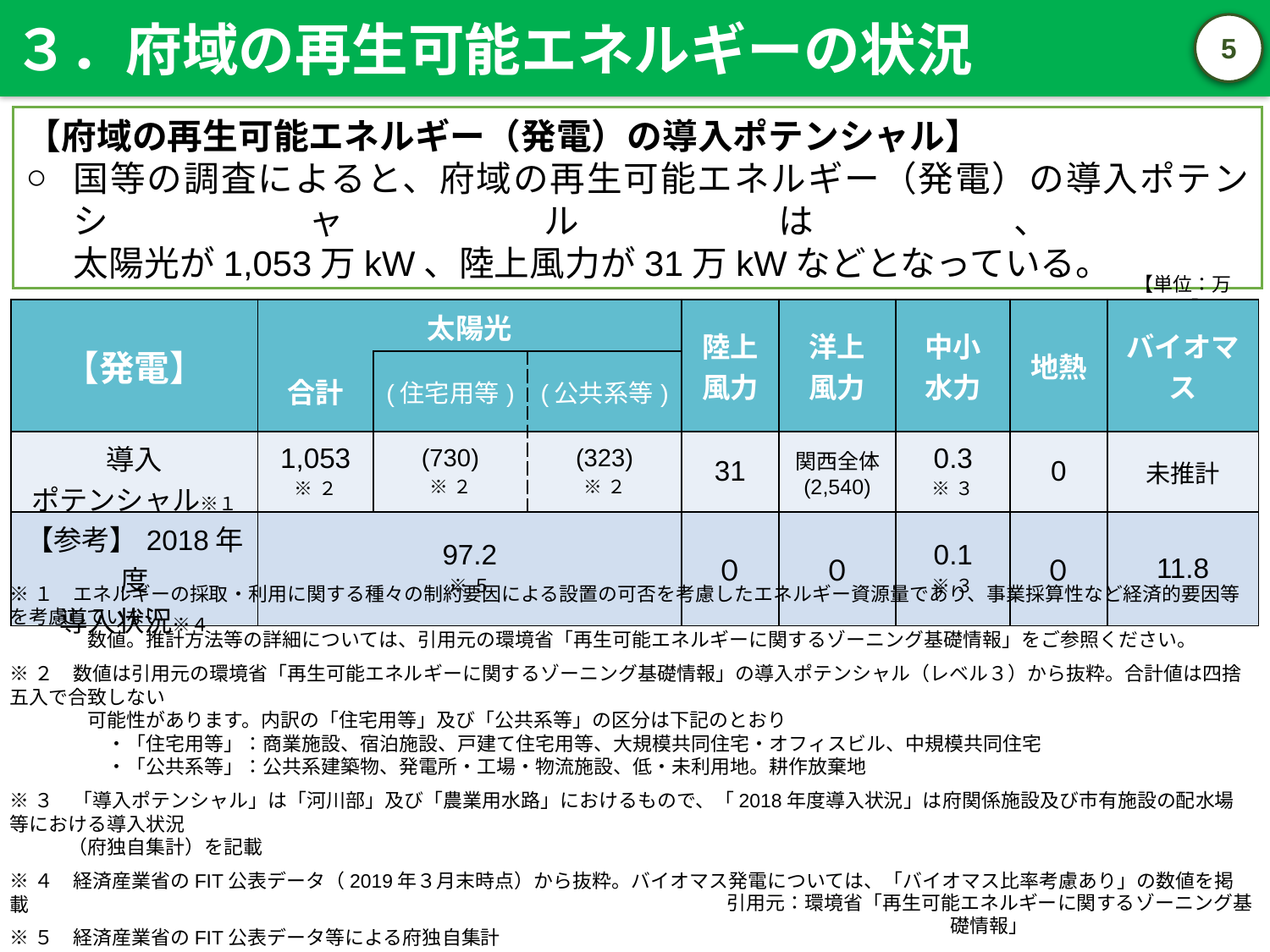

３．府域の再生可能エネルギーの状況
5
【府域の再生可能エネルギー（発電）の導入ポテンシャル】
国等の調査によると、府域の再生可能エネルギー（発電）の導入ポテンシャルは、
太陽光が1,053万kW、陸上風力が31万kWなどとなっている。
【単位：万kW】
| 【発電】 | 太陽光 |  |  | 陸上 風力 | 洋上 風力 | 中小 水力 | 地熱 | バイオマス |
| --- | --- | --- | --- | --- | --- | --- | --- | --- |
|  | 合計 | (住宅用等) | (公共系等) |  |  |  |  |  |
| 導入 ポテンシャル※１ | 1,053 ※２ | (730) ※２ | (323) ※２ | 31 | 関西全体 (2,540) | 0.3 ※３ | 0 | 未推計 |
| 【参考】2018年度 導入状況※４ | 97.2 ※５ |  |  | ０ | ０ | 0.1 ※３ | ０ | 11.8 |
※１　エネルギーの採取・利用に関する種々の制約要因による設置の可否を考慮したエネルギー資源量であり、事業採算性など経済的要因等を考慮していない
　　　　数値。推計方法等の詳細については、引用元の環境省「再生可能エネルギーに関するゾーニング基礎情報」をご参照ください。
※２　数値は引用元の環境省「再生可能エネルギーに関するゾーニング基礎情報」の導入ポテンシャル（レベル３）から抜粋。合計値は四捨五入で合致しない
　　　　可能性があります。内訳の「住宅用等」及び「公共系等」の区分は下記のとおり
　　　　　・「住宅用等」：商業施設、宿泊施設、戸建て住宅用等、大規模共同住宅・オフィスビル、中規模共同住宅
　　　　　・「公共系等」：公共系建築物、発電所・工場・物流施設、低・未利用地。耕作放棄地
※３　「導入ポテンシャル」は「河川部」及び「農業用水路」におけるもので、「2018年度導入状況」は府関係施設及び市有施設の配水場等における導入状況
　　　（府独自集計）を記載
※４　経済産業省のFIT公表データ（2019年３月末時点）から抜粋。バイオマス発電については、「バイオマス比率考慮あり」の数値を掲載
※５　経済産業省のFIT公表データ等による府独自集計
引用元：環境省「再生可能エネルギーに関するゾーニング基礎情報」